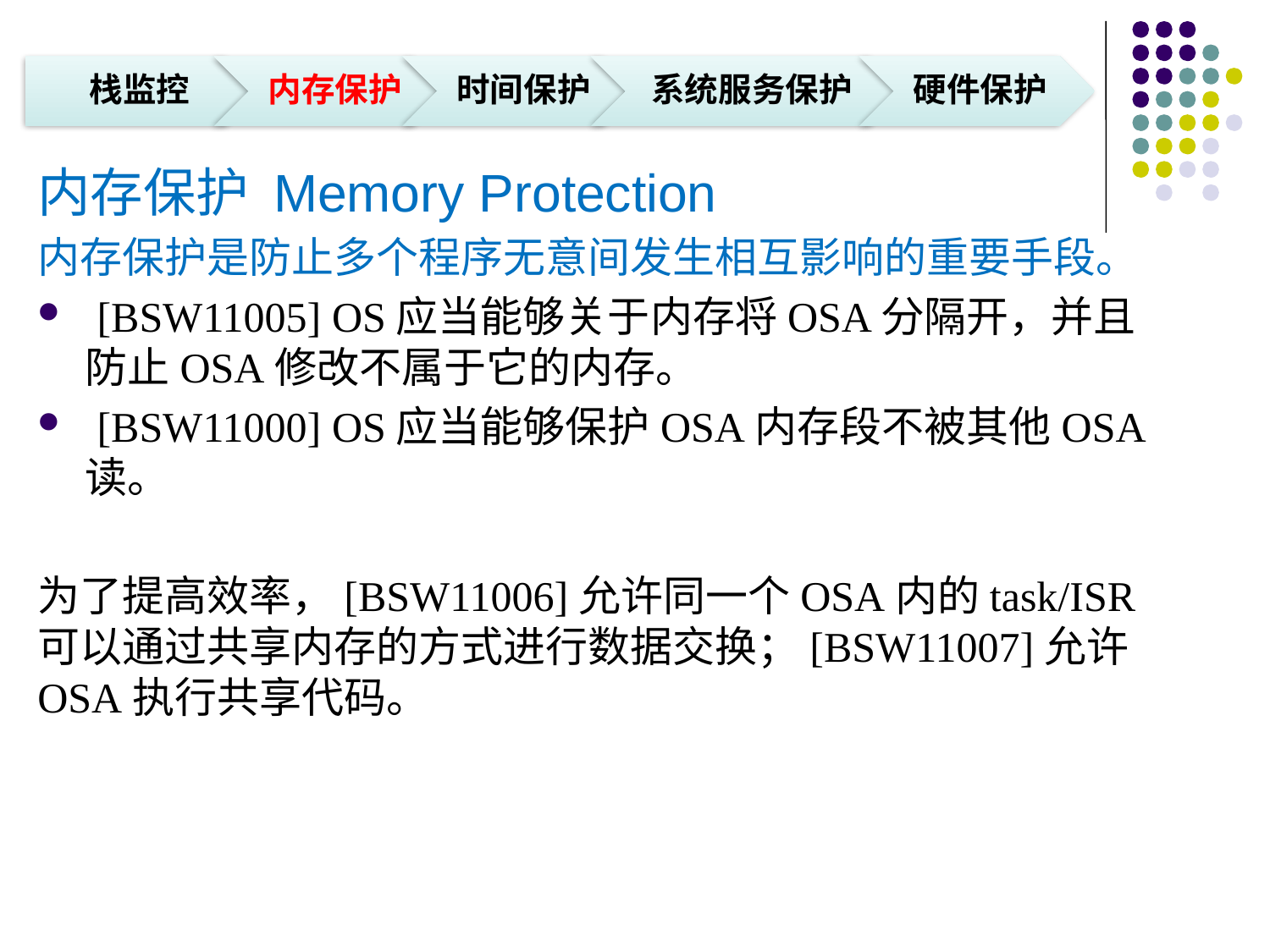

栈监控
内存保护
时间保护
系统服务保护
硬件保护
内存保护 Memory Protection
内存保护是防止多个程序无意间发生相互影响的重要手段。
 [BSW11005] OS应当能够关于内存将OSA分隔开，并且防止OSA修改不属于它的内存。
 [BSW11000] OS应当能够保护OSA内存段不被其他OSA读。

为了提高效率，[BSW11006]允许同一个OSA内的task/ISR可以通过共享内存的方式进行数据交换；[BSW11007]允许OSA执行共享代码。